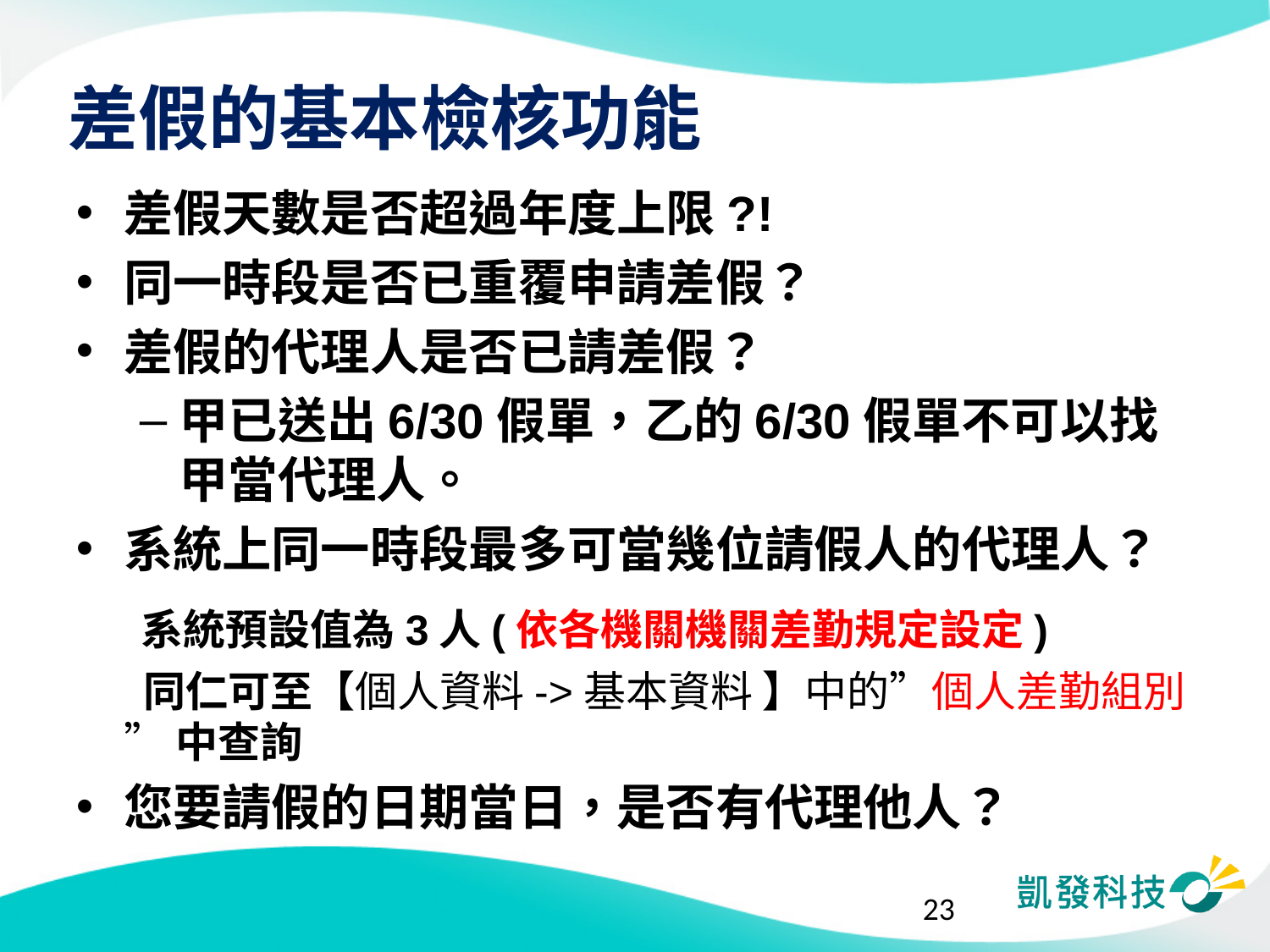

# 差假的基本檢核功能
差假天數是否超過年度上限?!
同一時段是否已重覆申請差假？
差假的代理人是否已請差假？
甲已送出6/30假單，乙的6/30假單不可以找甲當代理人。
系統上同一時段最多可當幾位請假人的代理人？
    系統預設值為3人(依各機關機關差勤規定設定)
	 同仁可至【個人資料->基本資料 】中的”個人差勤組別” 中查詢
您要請假的日期當日，是否有代理他人？
23